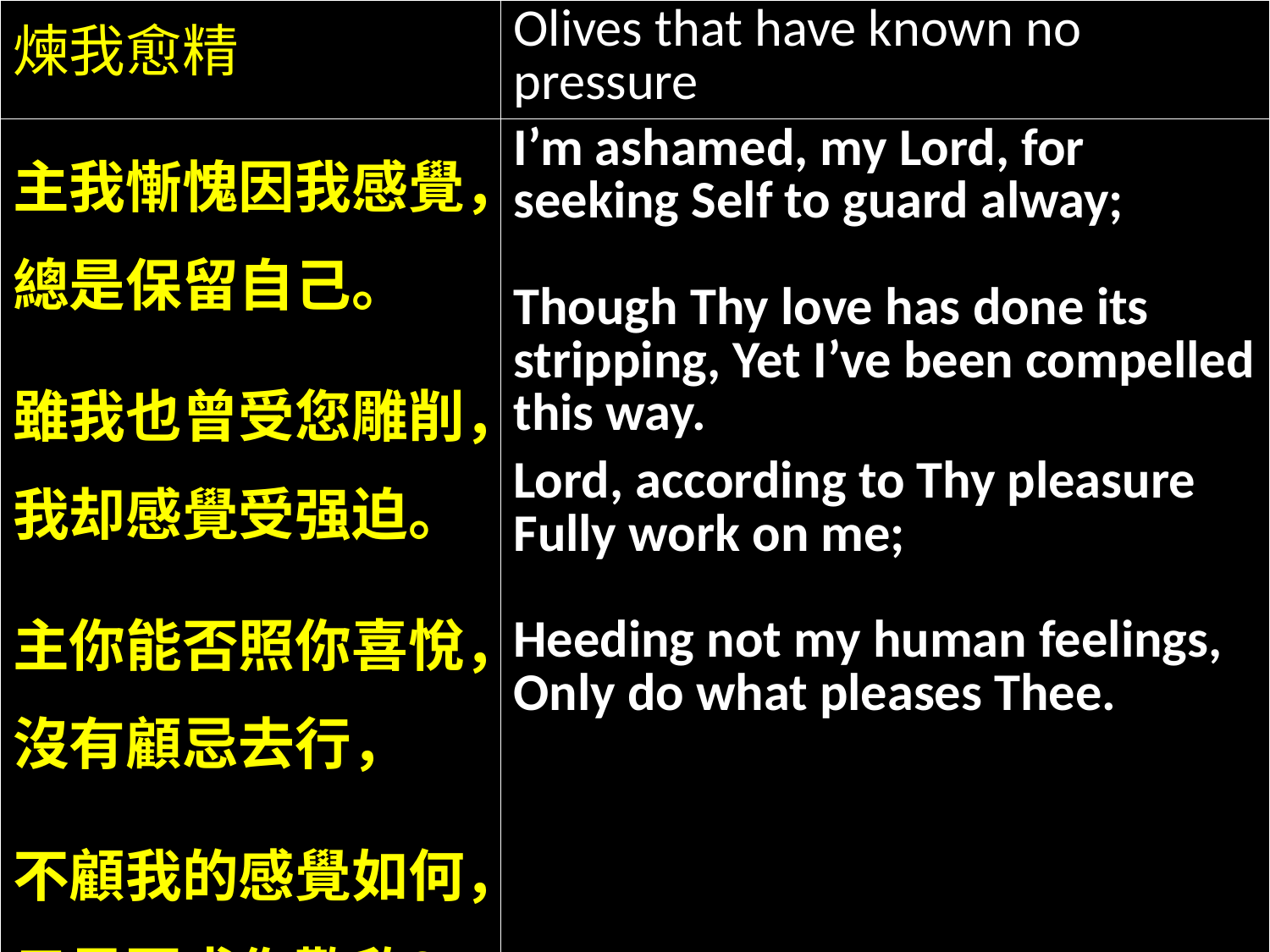

| 煉我愈精 | Olives that have known no pressure |
| --- | --- |
| 主我慚愧因我感覺，總是保留自己。 雖我也曾受您雕削，我却感覺受强迫。 主你能否照你喜悅，沒有顧忌去行， 不顧我的感覺如何，只是要求你歡欣？ | I’m ashamed, my Lord, for seeking Self to guard alway; Though Thy love has done its stripping, Yet I’ve been compelled this way. Lord, according to Thy pleasure Fully work on me; Heeding not my human feelings, Only do what pleases Thee. |